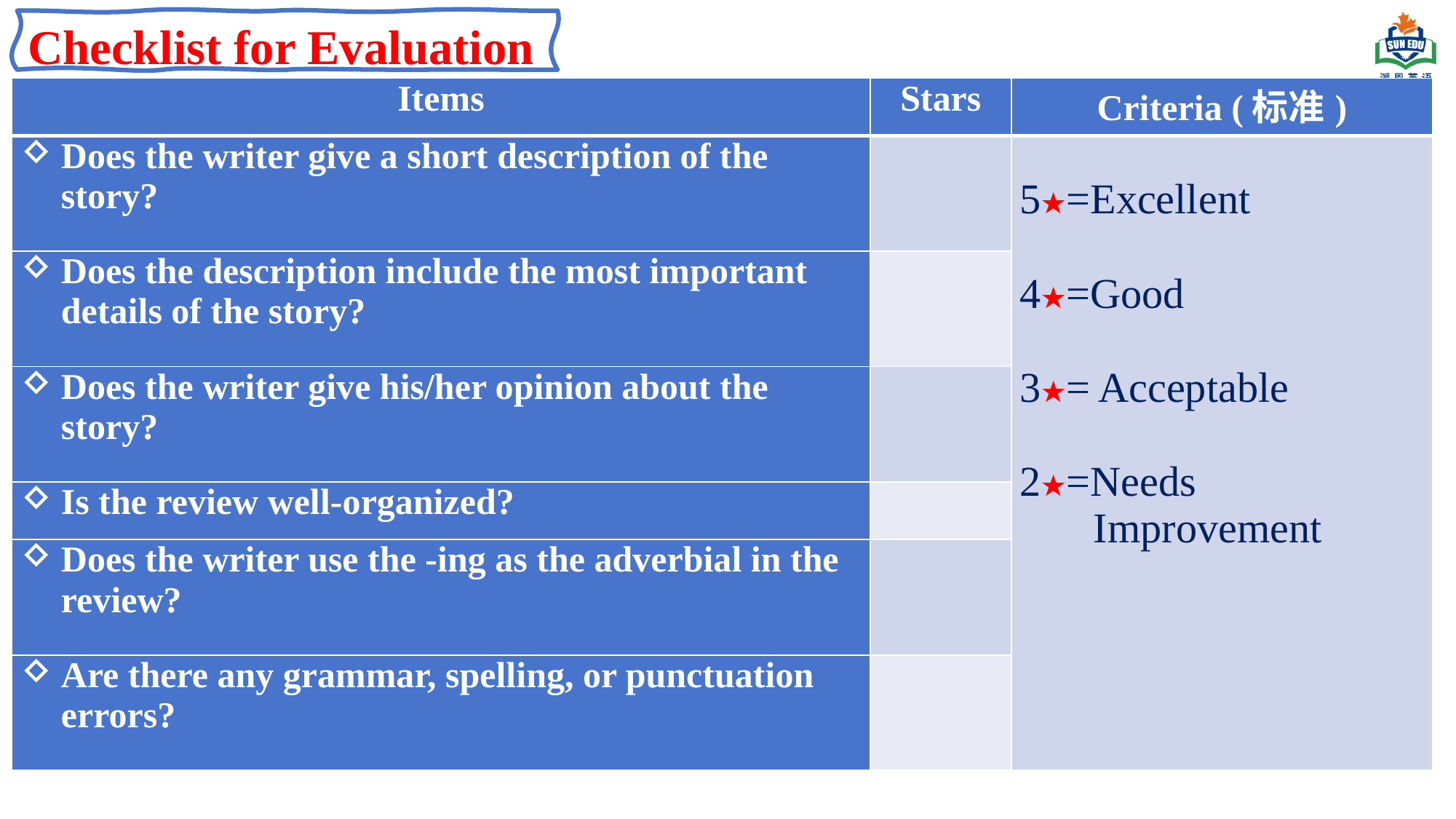

Checklist for Evaluation
| Items | Stars | Criteria (标准) |
| --- | --- | --- |
| Does the writer give a short description of the story? |  | 5★=Excellent   4★=Good   3★= Acceptable   2★=Needs Improvement |
| Does the description include the most important details of the story? |  |  |
| Does the writer give his/her opinion about the story? |  |  |
| Is the review well-organized? |  |  |
| Does the writer use the -ing as the adverbial in the review? |  |  |
| Are there any grammar, spelling, or punctuation errors? |  |  |